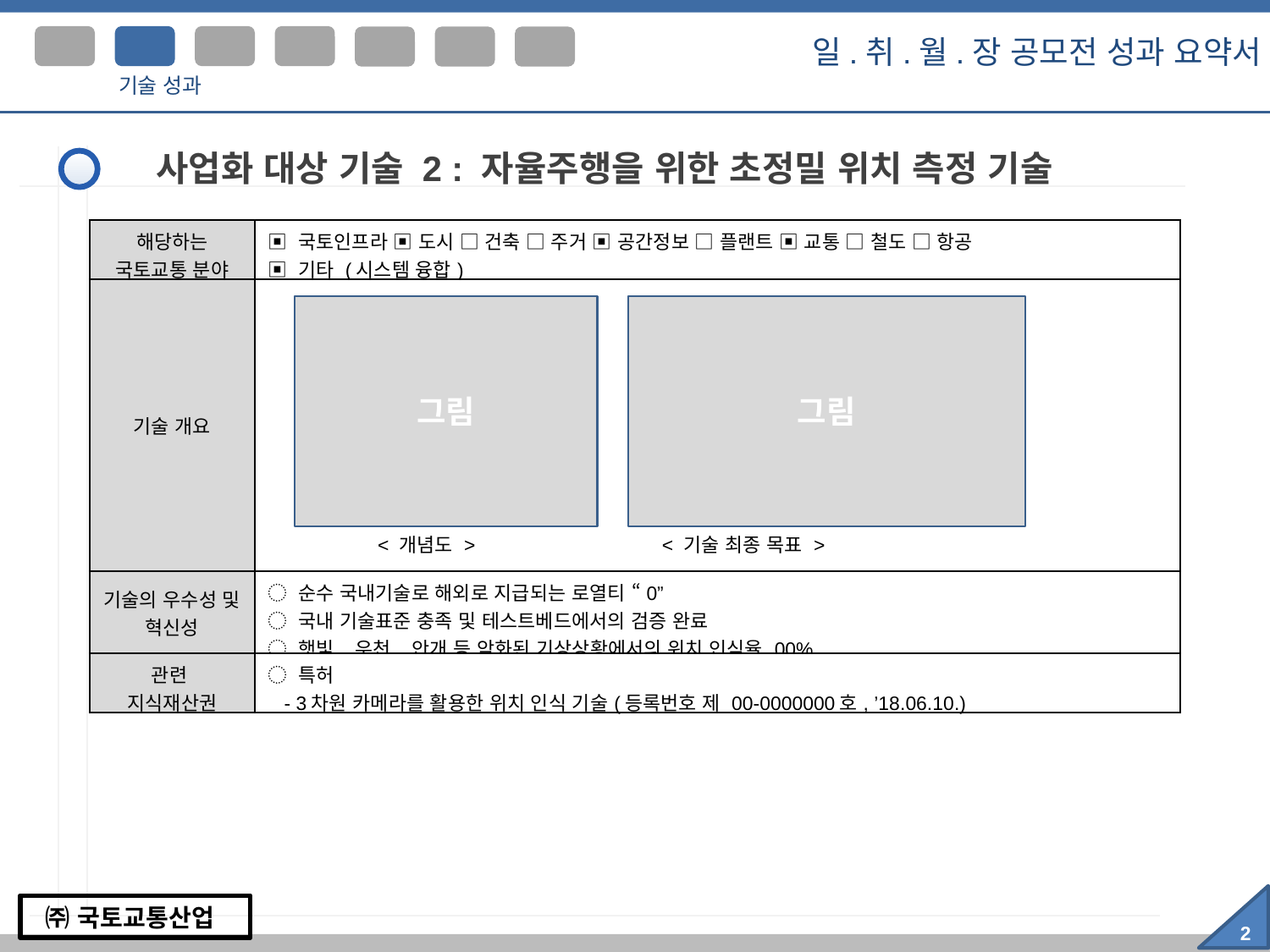

I  I
I  I  I
I  V
일.취.월.장 공모전 성과 요약서
I
Ⅴ
Ⅵ
Ⅶ
기술 성과
사업화 대상 기술 2 : 자율주행을 위한 초정밀 위치 측정 기술

| 해당하는 국토교통 분야 | ▣ 국토인프라 ▣ 도시 □ 건축 □ 주거 ▣ 공간정보 □ 플랜트 ▣ 교통 □ 철도 □ 항공 ▣ 기타 (시스템 융합) |
| --- | --- |
| 기술 개요 | < 개념도 > < 기술 최종 목표 > |
| 기술의 우수성 및 혁신성 | ◌ 순수 국내기술로 해외로 지급되는 로열티 “0” ◌ 국내 기술표준 충족 및 테스트베드에서의 검증 완료 ◌ 햇빛, 우천, 안개 등 악화된 기상상황에서의 위치 인식율 00% |
| 관련 지식재산권 | ◌ 특허 - 3차원 카메라를 활용한 위치 인식 기술(등록번호 제 00-0000000호, ’18.06.10.) |
그림
그림
2
 ㈜ 국토교통산업